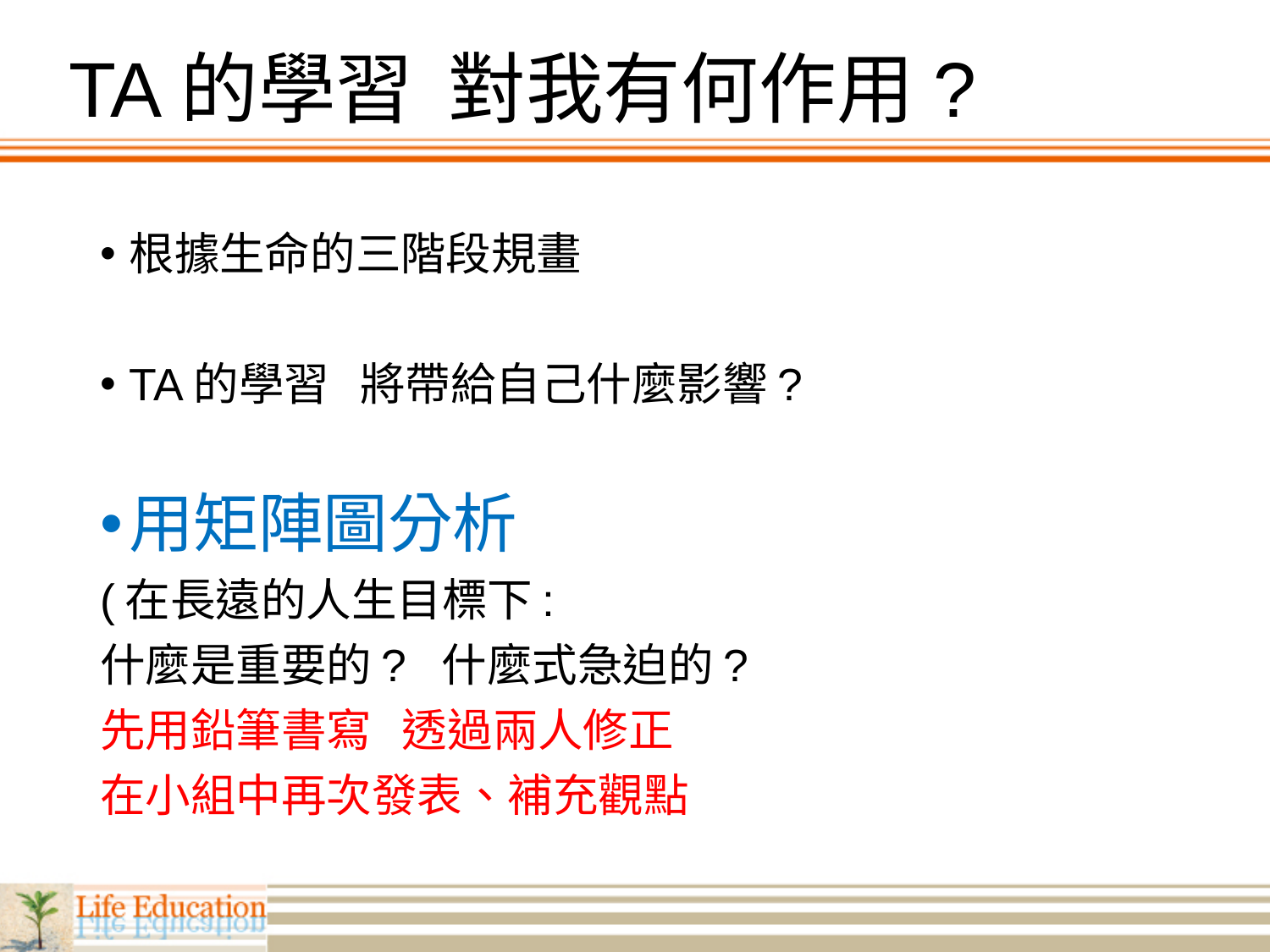

# TA的學習  對我有何作用?
根據生命的三階段規畫

TA的學習   將帶給自己什麼影響?

用矩陣圖分析
(在長遠的人生目標下:
什麼是重要的?  什麼式急迫的?
先用鉛筆書寫   透過兩人修正
在小組中再次發表、補充觀點